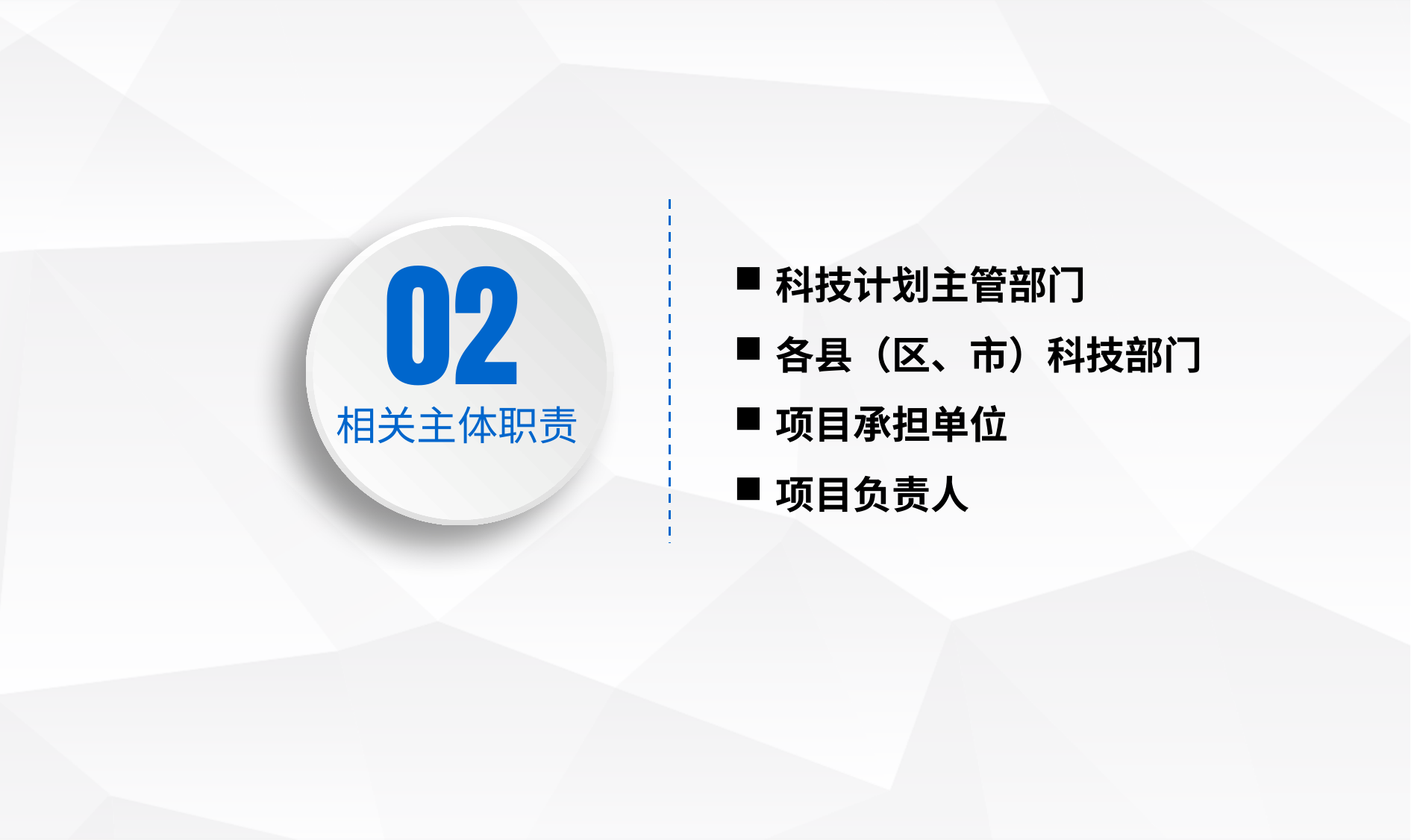

科技计划主管部门
各县（区、市）科技部门
项目承担单位
项目负责人
02
相关主体职责